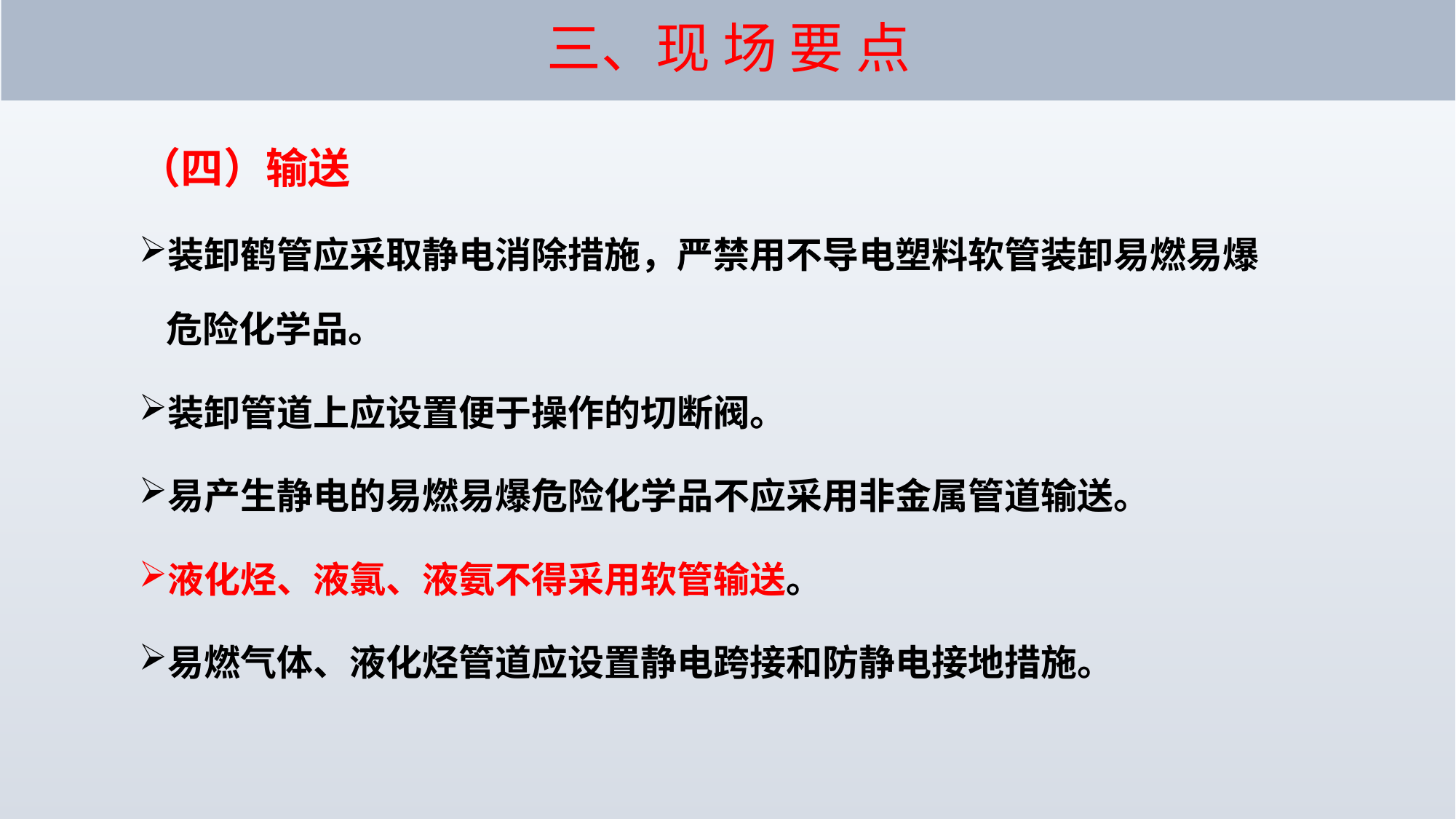

# 三、现 场 要 点
（四）输送
装卸鹤管应采取静电消除措施，严禁用不导电塑料软管装卸易燃易爆危险化学品。
装卸管道上应设置便于操作的切断阀。
易产生静电的易燃易爆危险化学品不应采用非金属管道输送。
液化烃、液氯、液氨不得采用软管输送。
易燃气体、液化烃管道应设置静电跨接和防静电接地措施。